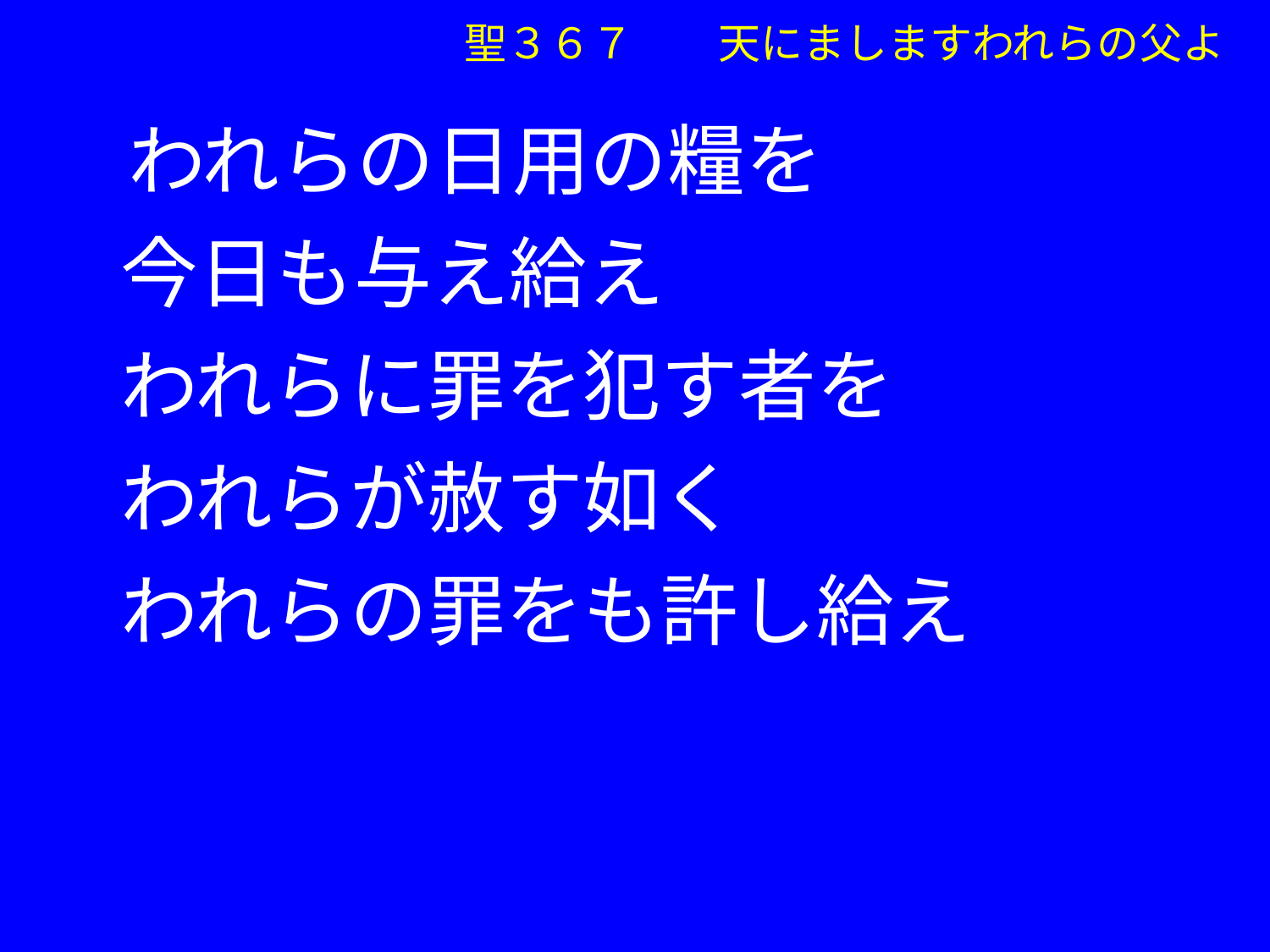

われらの日用の糧を
　今日も与え給え
　われらに罪を犯す者を
　われらが赦す如く
　われらの罪をも許し給え

聖３６７　　天にましますわれらの父よ